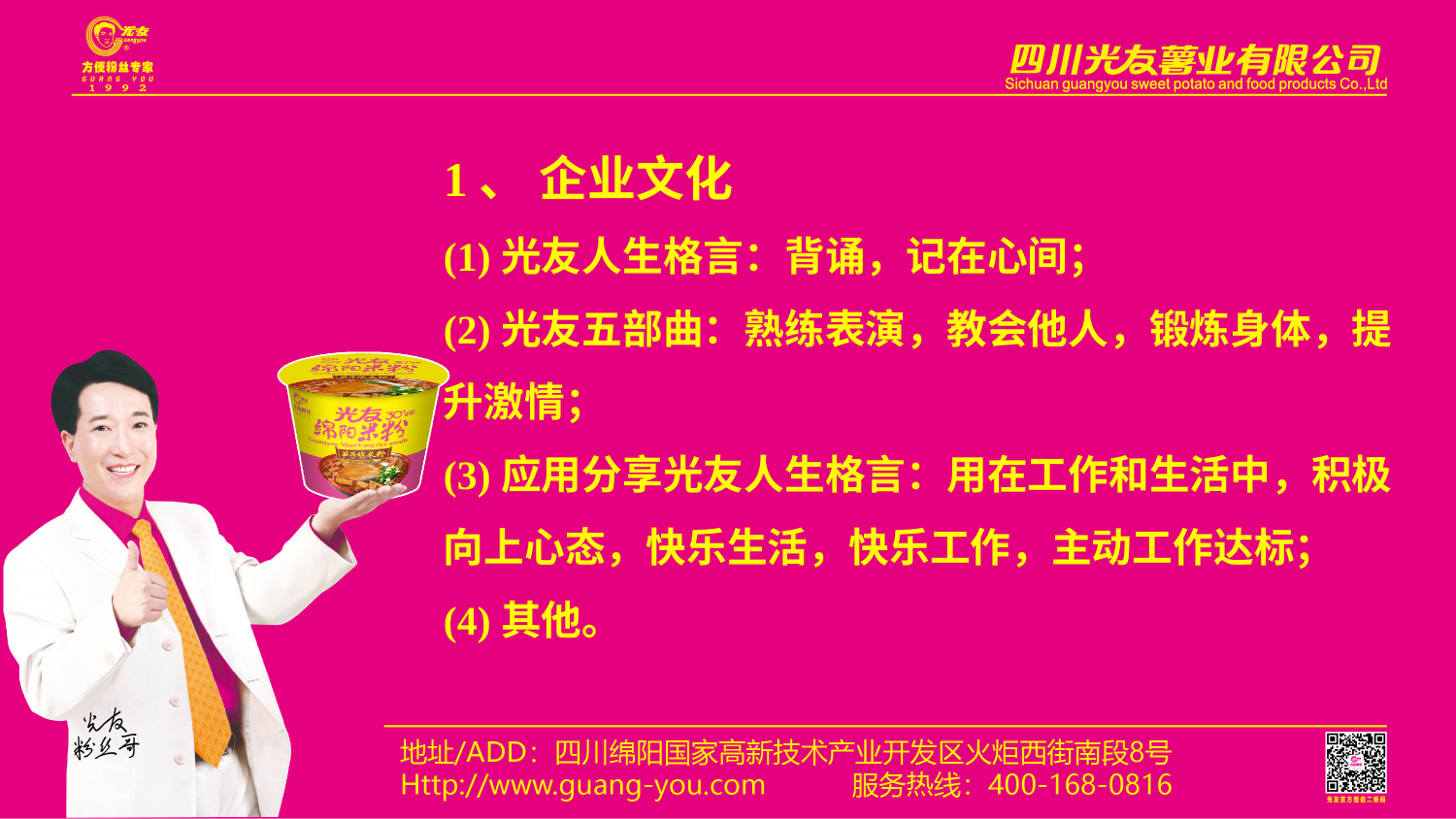

1、 企业文化
(1)光友人生格言：背诵，记在心间；
(2)光友五部曲：熟练表演，教会他人，锻炼身体，提升激情；
(3)应用分享光友人生格言：用在工作和生活中，积极向上心态，快乐生活，快乐工作，主动工作达标；
(4)其他。